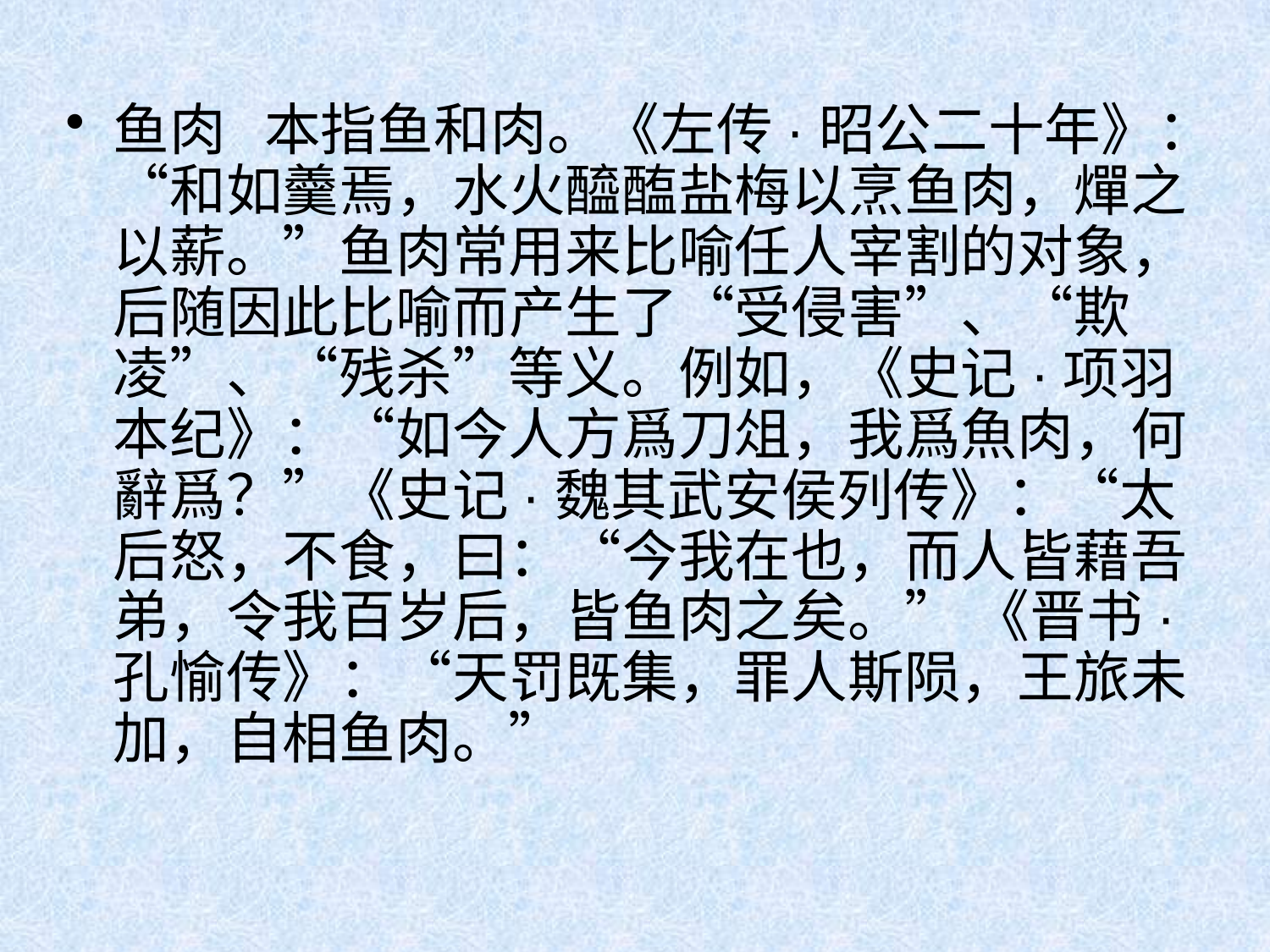

鱼肉   本指鱼和肉。《左传·昭公二十年》：“和如羹焉，水火醯醢盐梅以烹鱼肉，燀之以薪。”鱼肉常用来比喻任人宰割的对象，后随因此比喻而产生了“受侵害”、“欺凌”、“残杀”等义。例如，《史记·项羽本纪》：“如今人方爲刀俎，我爲魚肉，何辭爲？”《史记·魏其武安侯列传》：“太后怒，不食，曰：“今我在也，而人皆藉吾弟，令我百岁后，皆鱼肉之矣。” 《晋书·孔愉传》：“天罚既集，罪人斯陨，王旅未加，自相鱼肉。”